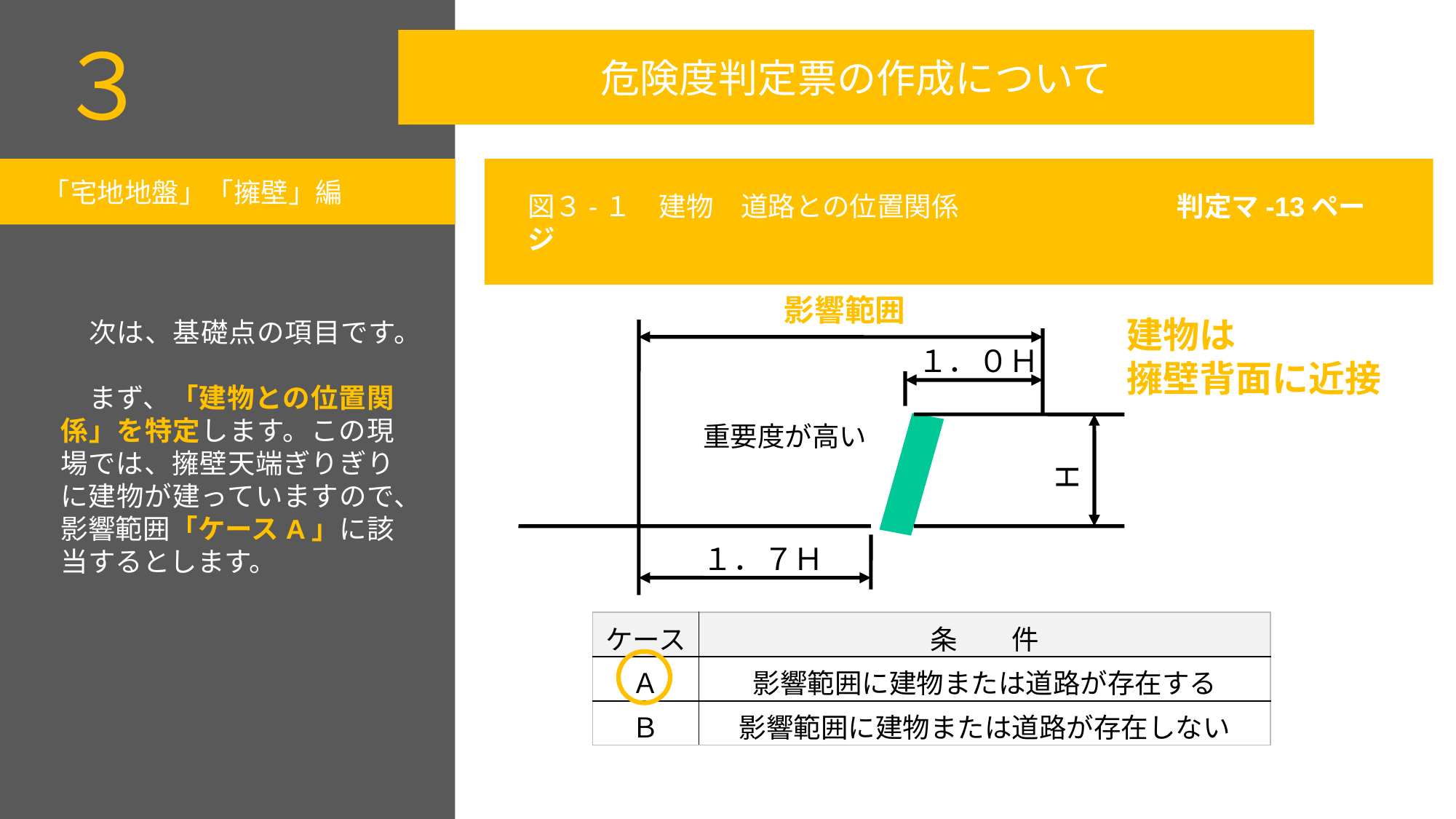

３
危険度判定票の作成について
「宅地地盤」「擁壁」編
図３-１　建物　道路との位置関係　　　　　　　　判定マ-13ページ
　次は、基礎点の項目です。

　まず、「建物との位置関係」を特定します。この現場では、擁壁天端ぎりぎりに建物が建っていますので、
影響範囲「ケースA」に該当するとします。

影響範囲
建物は
擁壁背面に近接

１．０Ｈ

重要度が高い

Ｈ

１．７Ｈ

| ケース | 条　　件 |
| --- | --- |
| Ａ | 影響範囲に建物または道路が存在する |
| Ｂ | 影響範囲に建物または道路が存在しない |